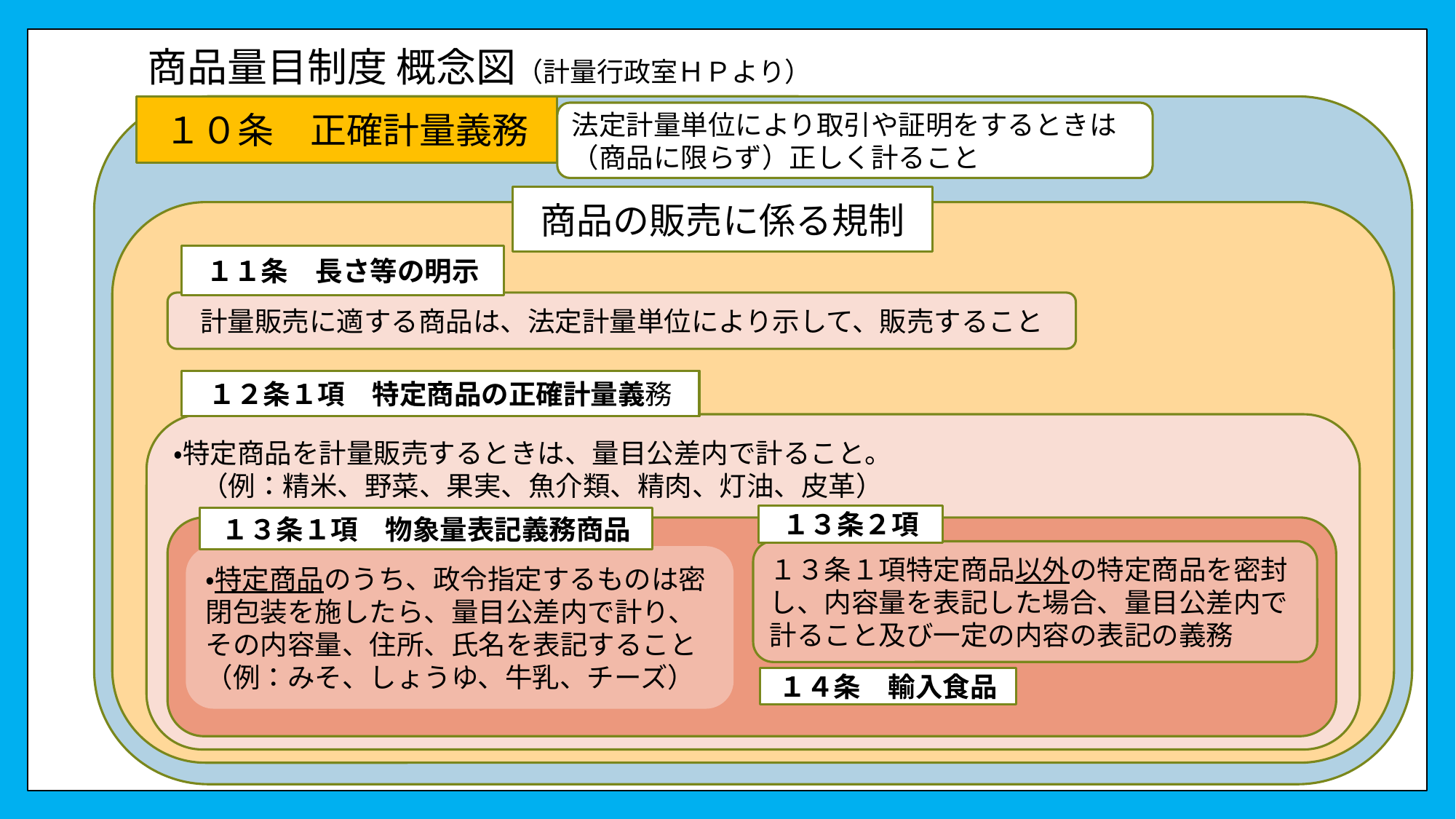

# 商品量目制度 概念図（計量行政室ＨＰより）

１０条　正確計量義務
法定計量単位により取引や証明をするときは（商品に限らず）正しく計ること
商品の販売に係る規制

１１条　長さ等の明示
計量販売に適する商品は、法定計量単位により示して、販売すること
１２条１項　特定商品の正確計量義務
・特定商品を計量販売するときは、量目公差内で計ること。
　（例：精米、野菜、果実、魚介類、精肉、灯油、皮革）
１３条２項
１３条１項　物象量表記義務商品

１３条１項特定商品以外の特定商品を密封し、内容量を表記した場合、量目公差内で計ること及び一定の内容の表記の義務
・特定商品のうち、政令指定するものは密閉包装を施したら、量目公差内で計り、その内容量、住所、氏名を表記すること
（例：みそ、しょうゆ、牛乳、チーズ）
１４条　輸入食品